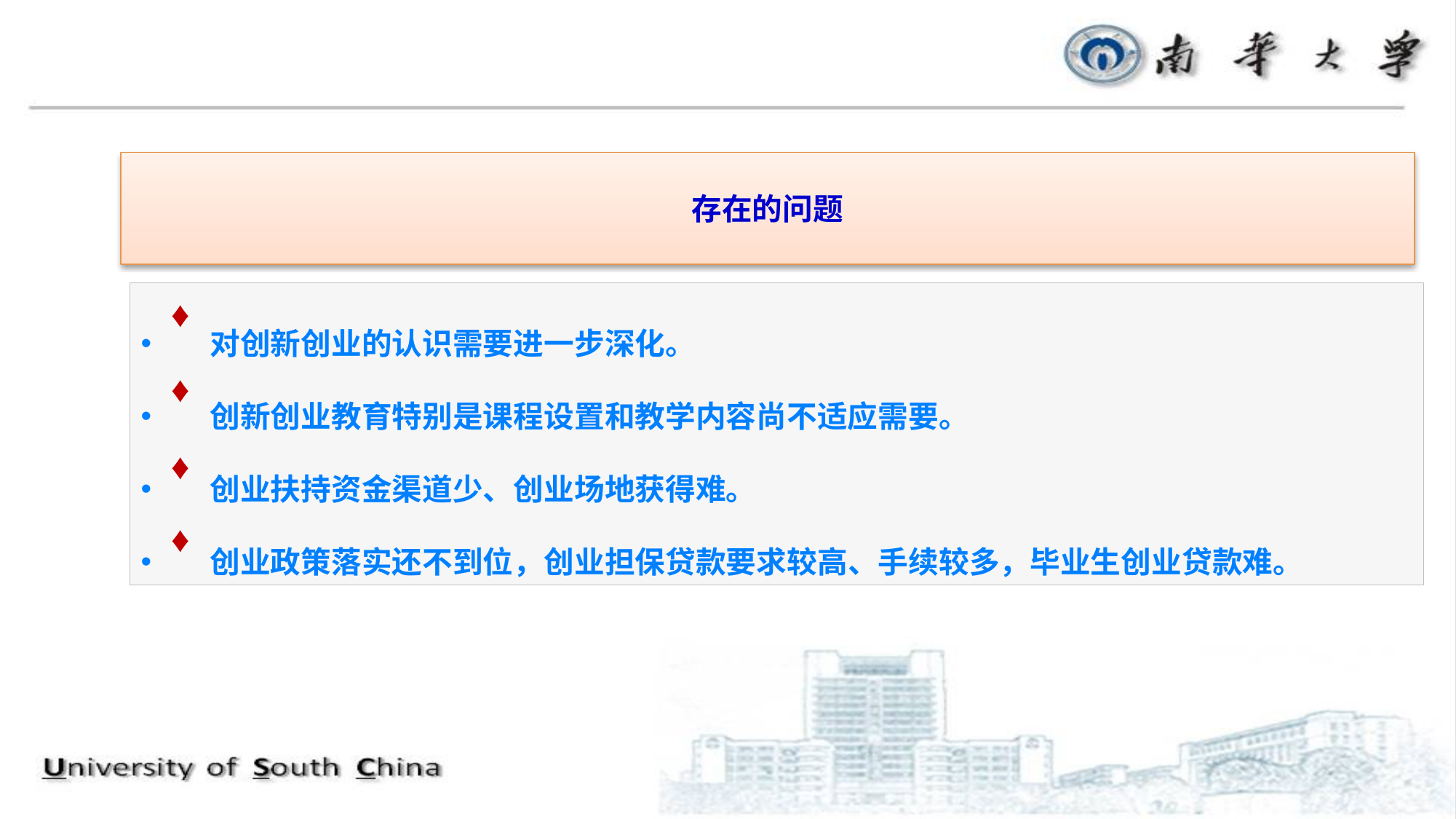

存在的问题
    对创新创业的认识需要进一步深化。
    创新创业教育特别是课程设置和教学内容尚不适应需要。
    创业扶持资金渠道少、创业场地获得难。
    创业政策落实还不到位，创业担保贷款要求较高、手续较多，毕业生创业贷款难。
♦
♦
♦
♦